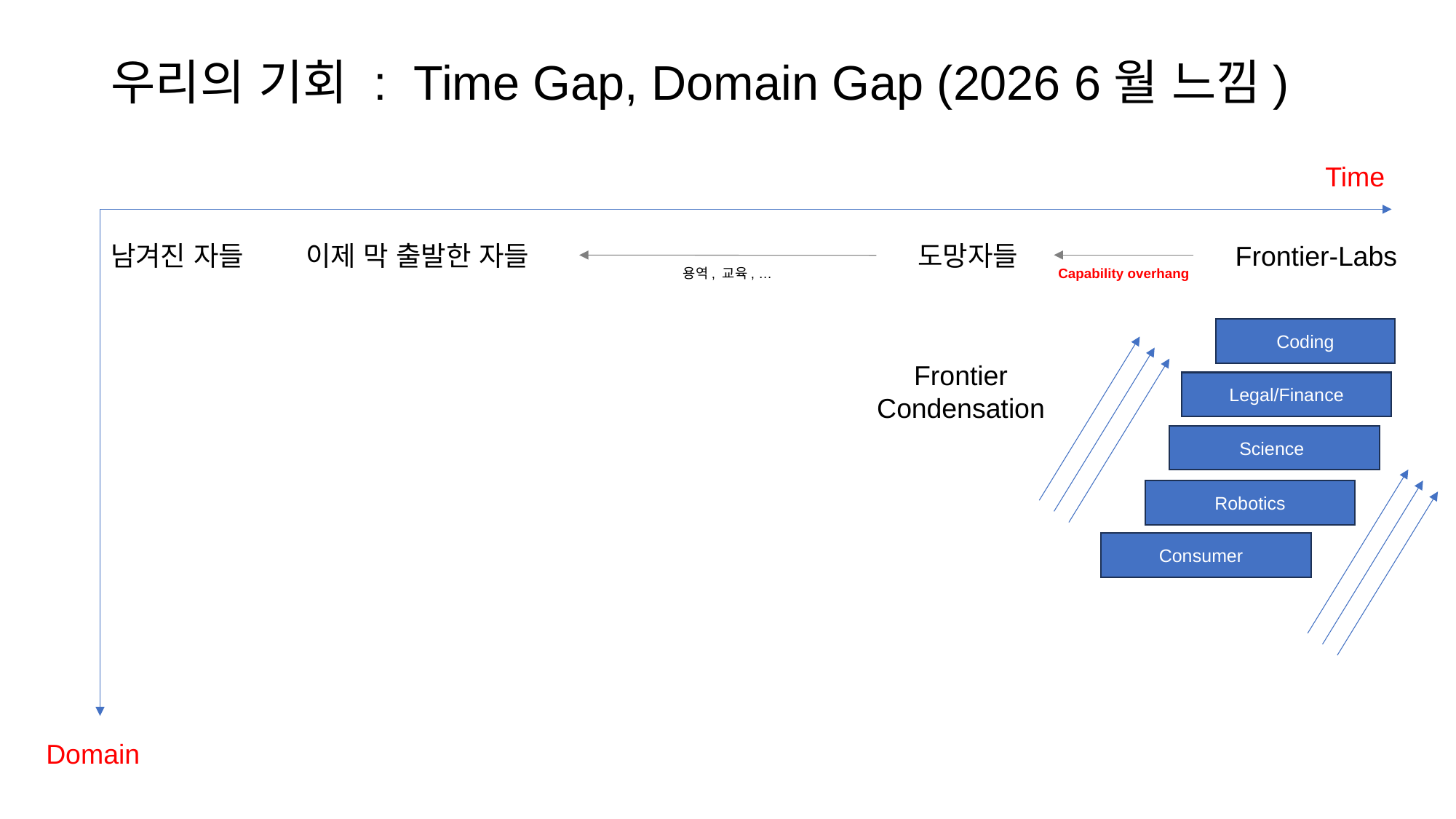

# 우리의 기회 :  Time Gap, Domain Gap (2026 6월 느낌)
Time
남겨진 자들
이제 막 출발한 자들
도망자들
Frontier-Labs
용역, 교육, …
Capability overhang
Coding
Frontier
Condensation
Legal/Finance
Science
Robotics
Consumer
Domain